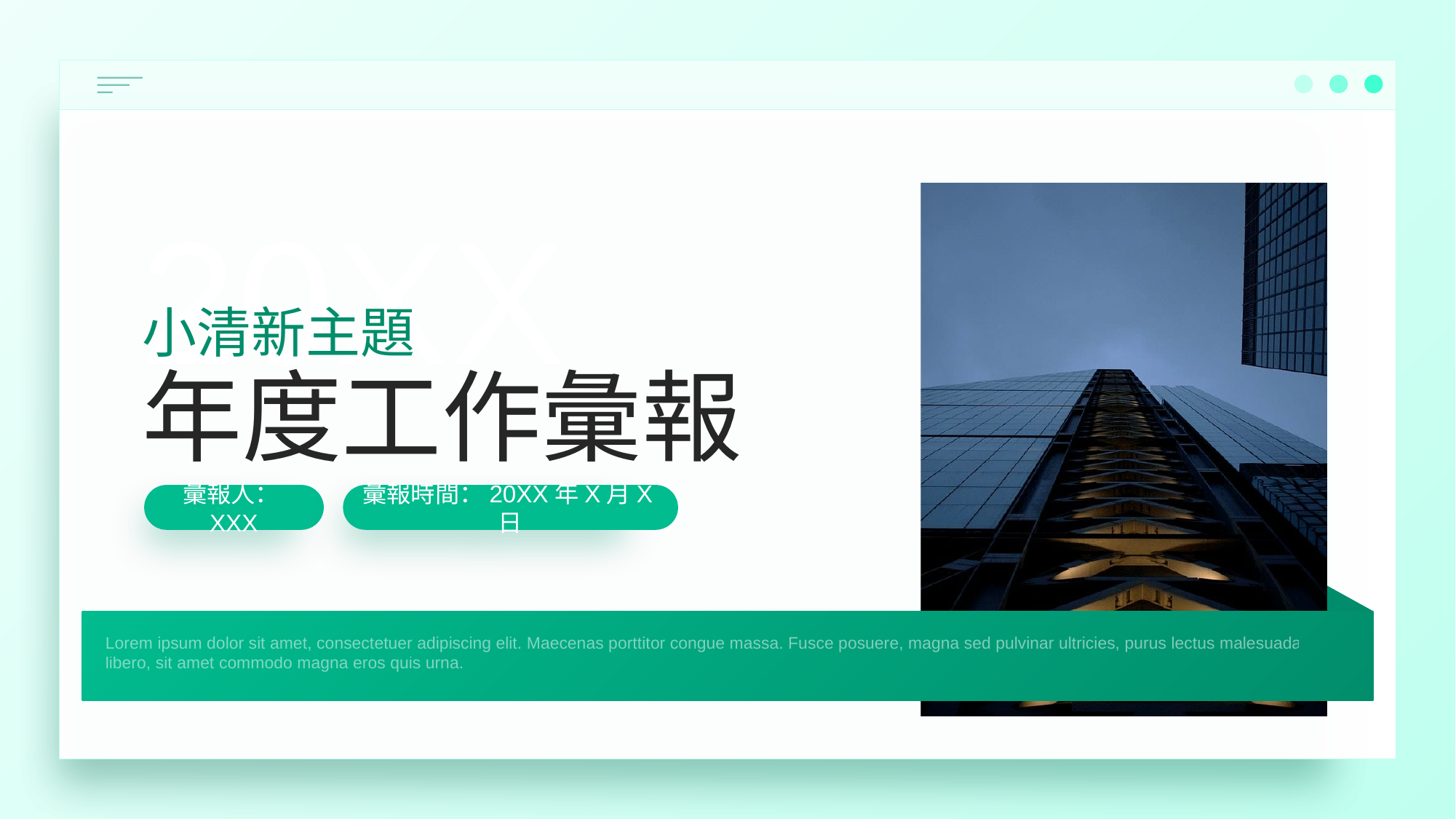

20XX
小清新主題
年度工作彙報
彙報人：XXX
彙報時間：20XX年X月X日

Lorem ipsum dolor sit amet, consectetuer adipiscing elit. Maecenas porttitor congue massa. Fusce posuere, magna sed pulvinar ultricies, purus lectus malesuada libero, sit amet commodo magna eros quis urna.